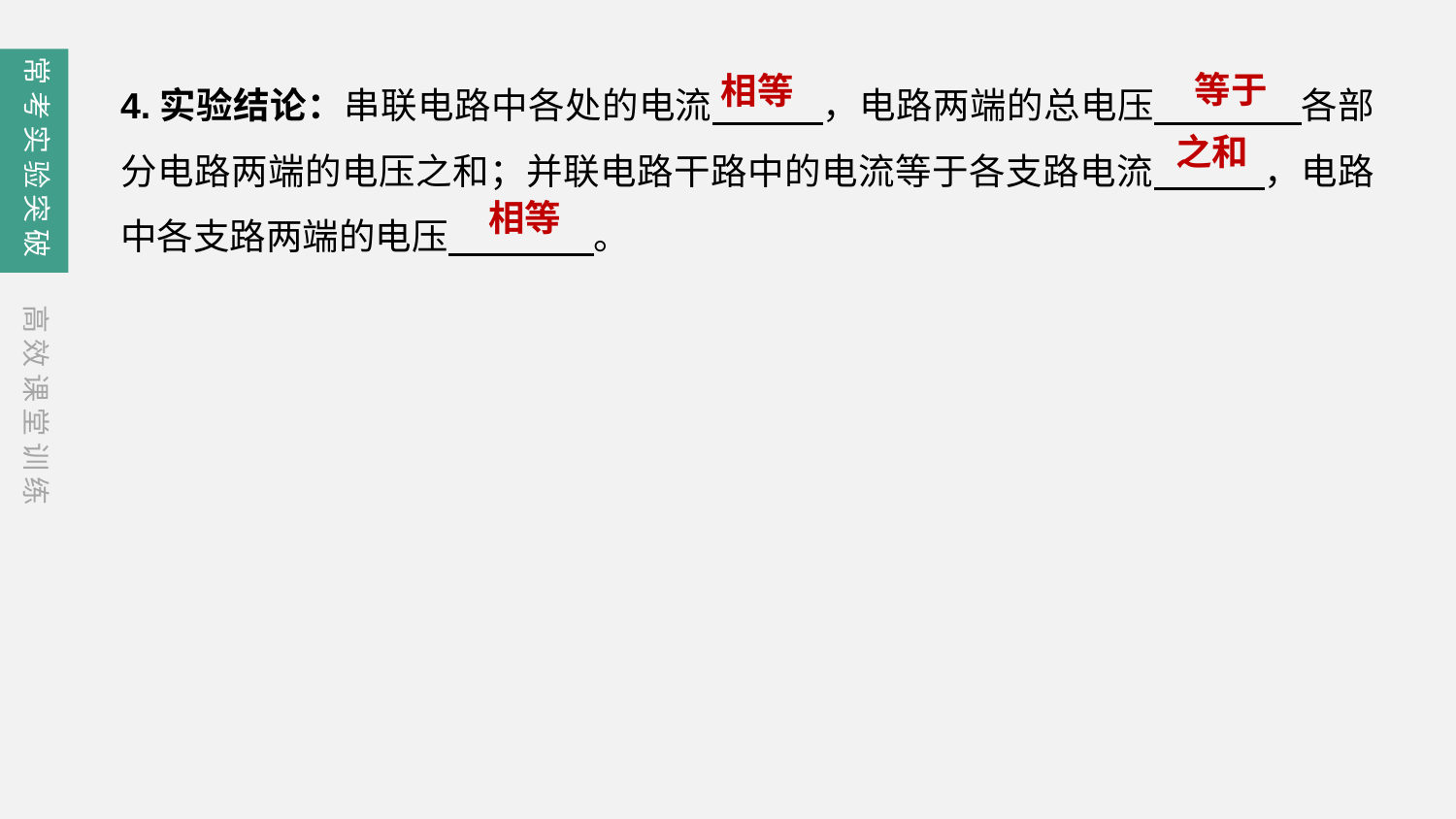

常考实验突破

4.实验结论：串联电路中各处的电流　　　，电路两端的总电压　　　　各部分电路两端的电压之和；并联电路干路中的电流等于各支路电流　　　，电路中各支路两端的电压　　　　。
等于
相等
之和
相等
高效课堂训练